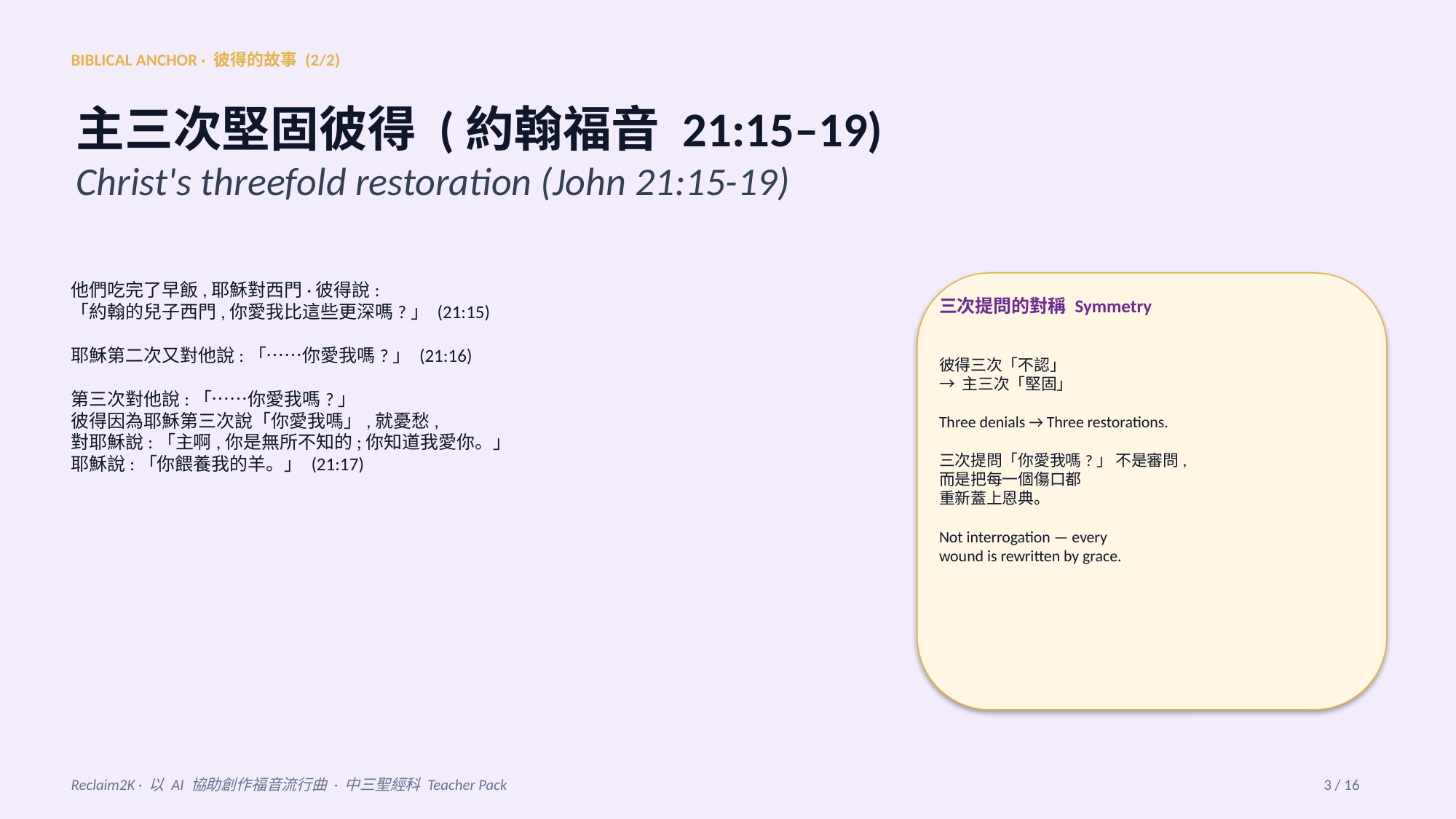

BIBLICAL ANCHOR · 彼得的故事 (2/2)
主三次堅固彼得 (約翰福音 21:15–19)
Christ's threefold restoration (John 21:15-19)
他們吃完了早飯,耶穌對西門·彼得說:
「約翰的兒子西門,你愛我比這些更深嗎?」 (21:15)

耶穌第二次又對他說:「⋯⋯你愛我嗎?」 (21:16)

第三次對他說:「⋯⋯你愛我嗎?」
彼得因為耶穌第三次說「你愛我嗎」,就憂愁,
對耶穌說:「主啊,你是無所不知的;你知道我愛你。」
耶穌說:「你餵養我的羊。」 (21:17)

三次提問的對稱 Symmetry
彼得三次「不認」
→ 主三次「堅固」

Three denials → Three restorations.

三次提問「你愛我嗎?」 不是審問,
而是把每一個傷口都
重新蓋上恩典。

Not interrogation — every
wound is rewritten by grace.
Reclaim2K · 以 AI 協助創作福音流行曲 · 中三聖經科 Teacher Pack
3 / 16